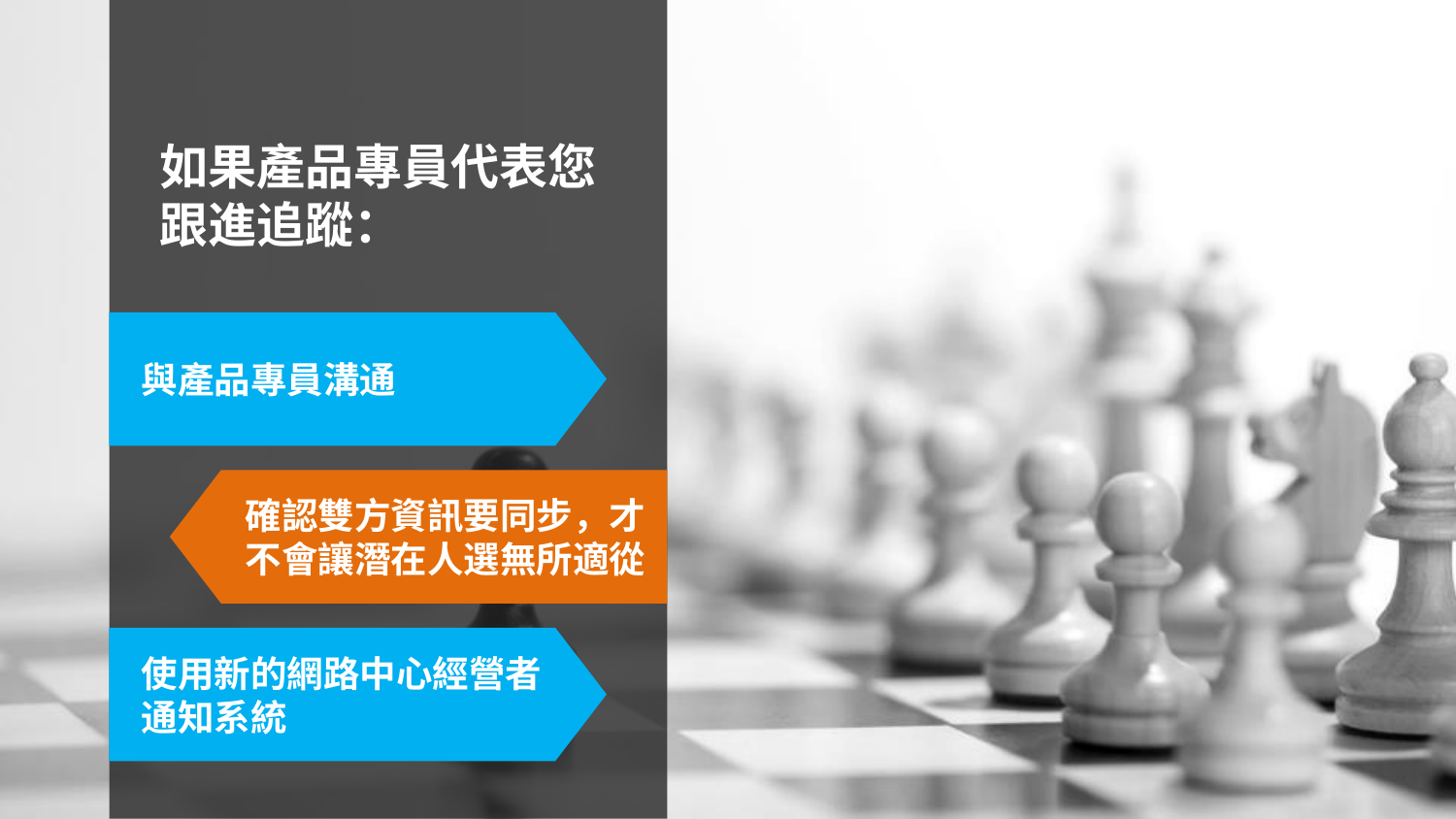

如果產品專員代表您跟進追蹤：
與產品專員溝通
確認雙方資訊要同步，才不會讓潛在人選無所適從
使用新的網路中心經營者通知系統